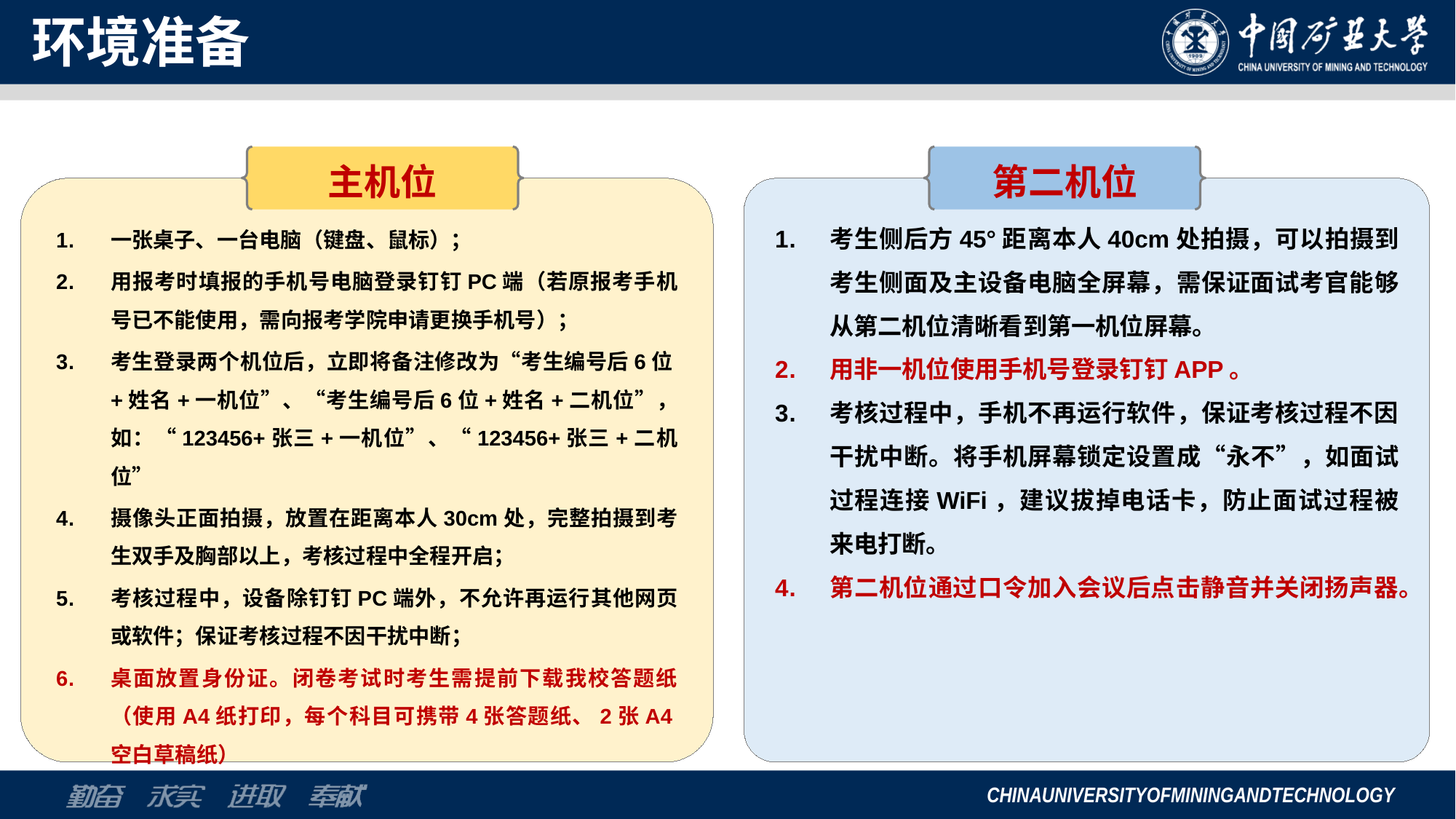

# 环境准备
主机位
第二机位
一张桌子、一台电脑（键盘、鼠标）；
用报考时填报的手机号电脑登录钉钉PC端（若原报考手机号已不能使用，需向报考学院申请更换手机号）；
考生登录两个机位后，立即将备注修改为“考生编号后6位+姓名+一机位”、“考生编号后6位+姓名+二机位”，如：“123456+张三+一机位”、“123456+张三+二机位”
摄像头正面拍摄，放置在距离本人30cm处，完整拍摄到考生双手及胸部以上，考核过程中全程开启；
考核过程中，设备除钉钉PC端外，不允许再运行其他网页或软件；保证考核过程不因干扰中断；
桌面放置身份证。闭卷考试时考生需提前下载我校答题纸（使用A4纸打印，每个科目可携带4张答题纸、2张A4空白草稿纸）
考生侧后方45°距离本人40cm处拍摄，可以拍摄到考生侧面及主设备电脑全屏幕，需保证面试考官能够从第二机位清晰看到第一机位屏幕。
用非一机位使用手机号登录钉钉APP。
考核过程中，手机不再运行软件，保证考核过程不因干扰中断。将手机屏幕锁定设置成“永不”，如面试过程连接WiFi，建议拔掉电话卡，防止面试过程被来电打断。
第二机位通过口令加入会议后点击静音并关闭扬声器。